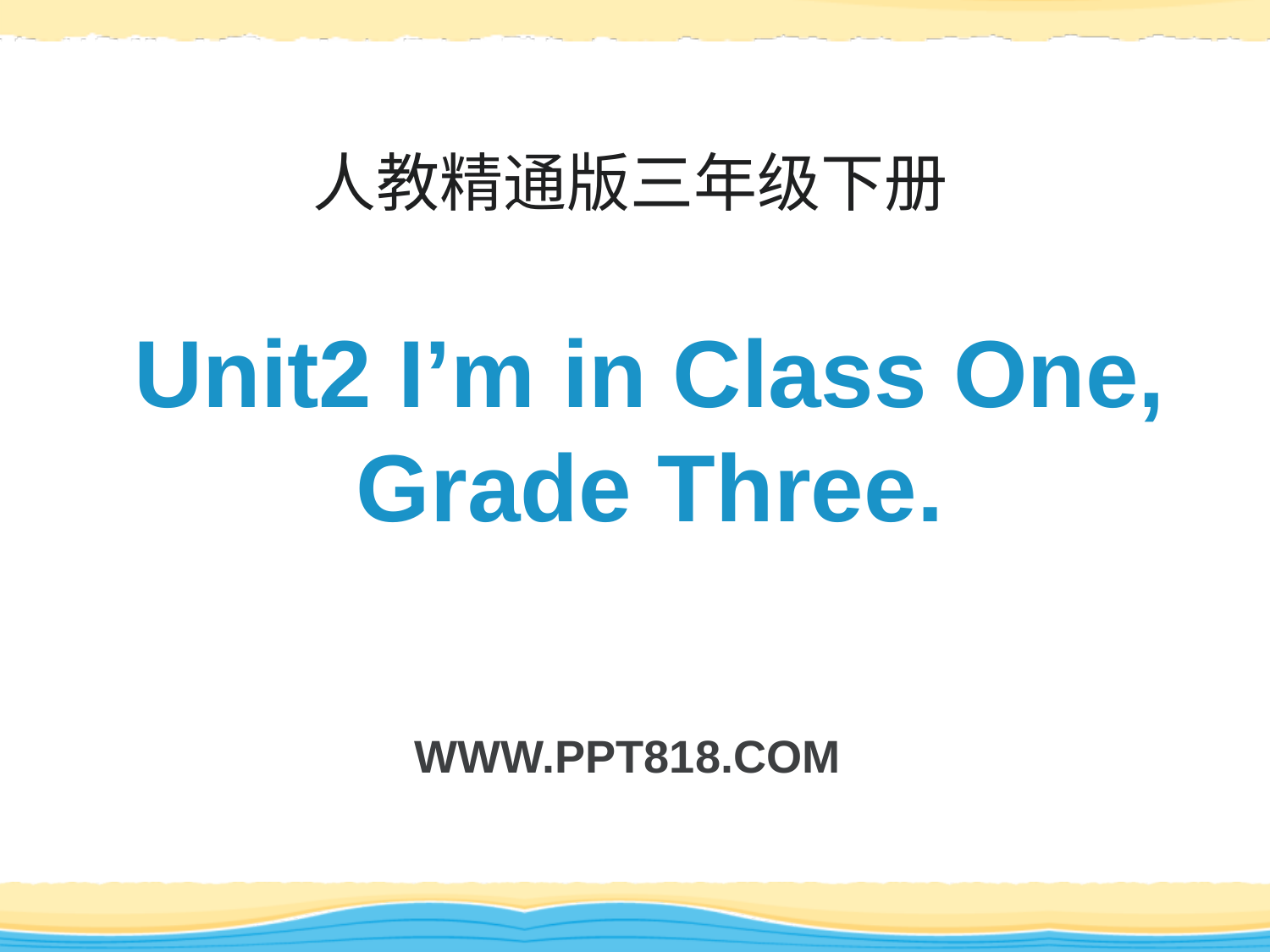

人教精通版三年级下册
Unit2 I’m in Class One, Grade Three.
WWW.PPT818.COM